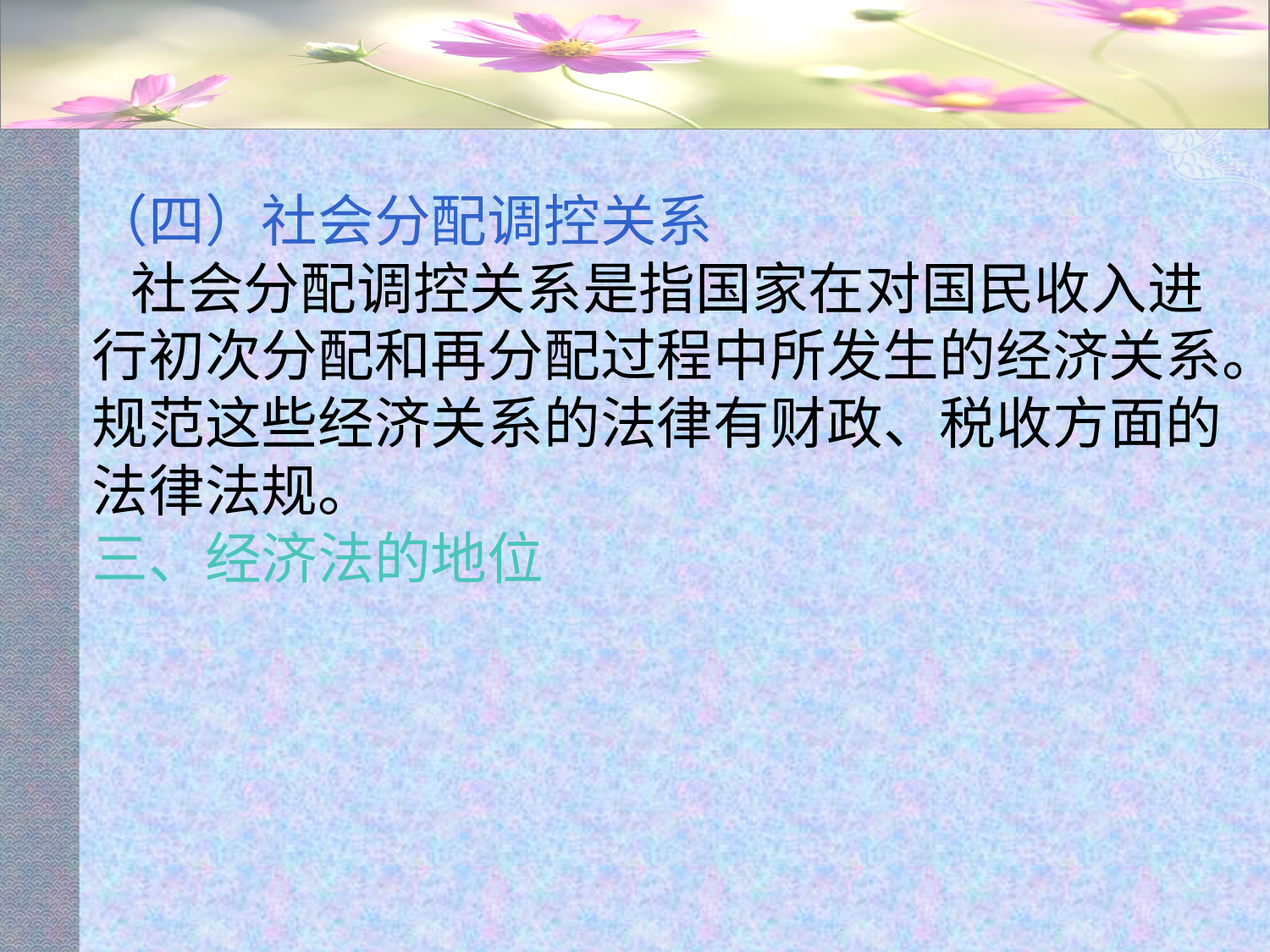

#
（四）社会分配调控关系
  社会分配调控关系是指国家在对国民收入进行初次分配和再分配过程中所发生的经济关系。规范这些经济关系的法律有财政、税收方面的法律法规。
三、经济法的地位